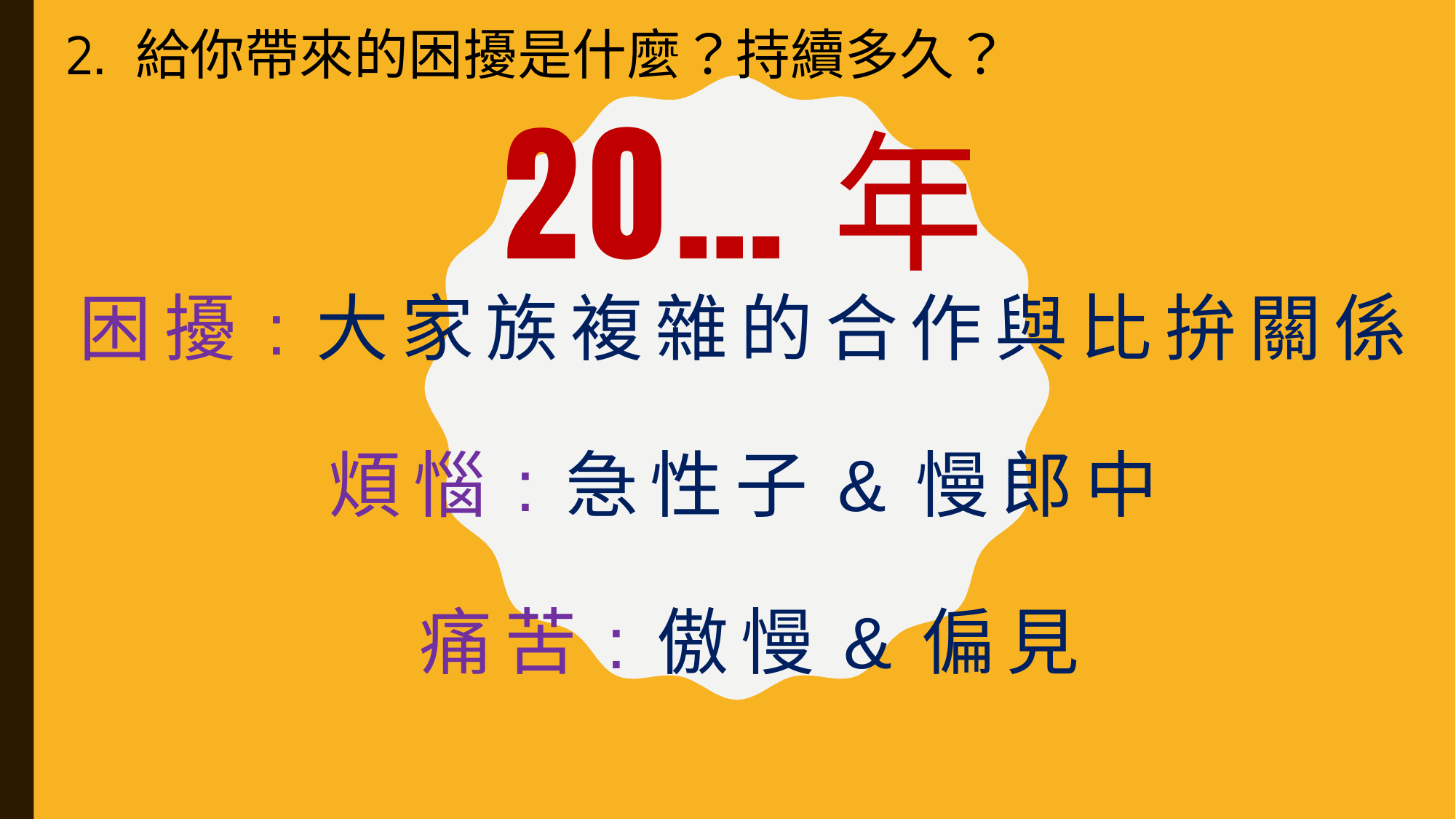

2. 給你帶來的困擾是什麼？持續多久？
# 20…年 困擾:大家族複雜的合作與比拚關係 煩惱:急性子&慢郎中 痛苦:傲慢&偏見